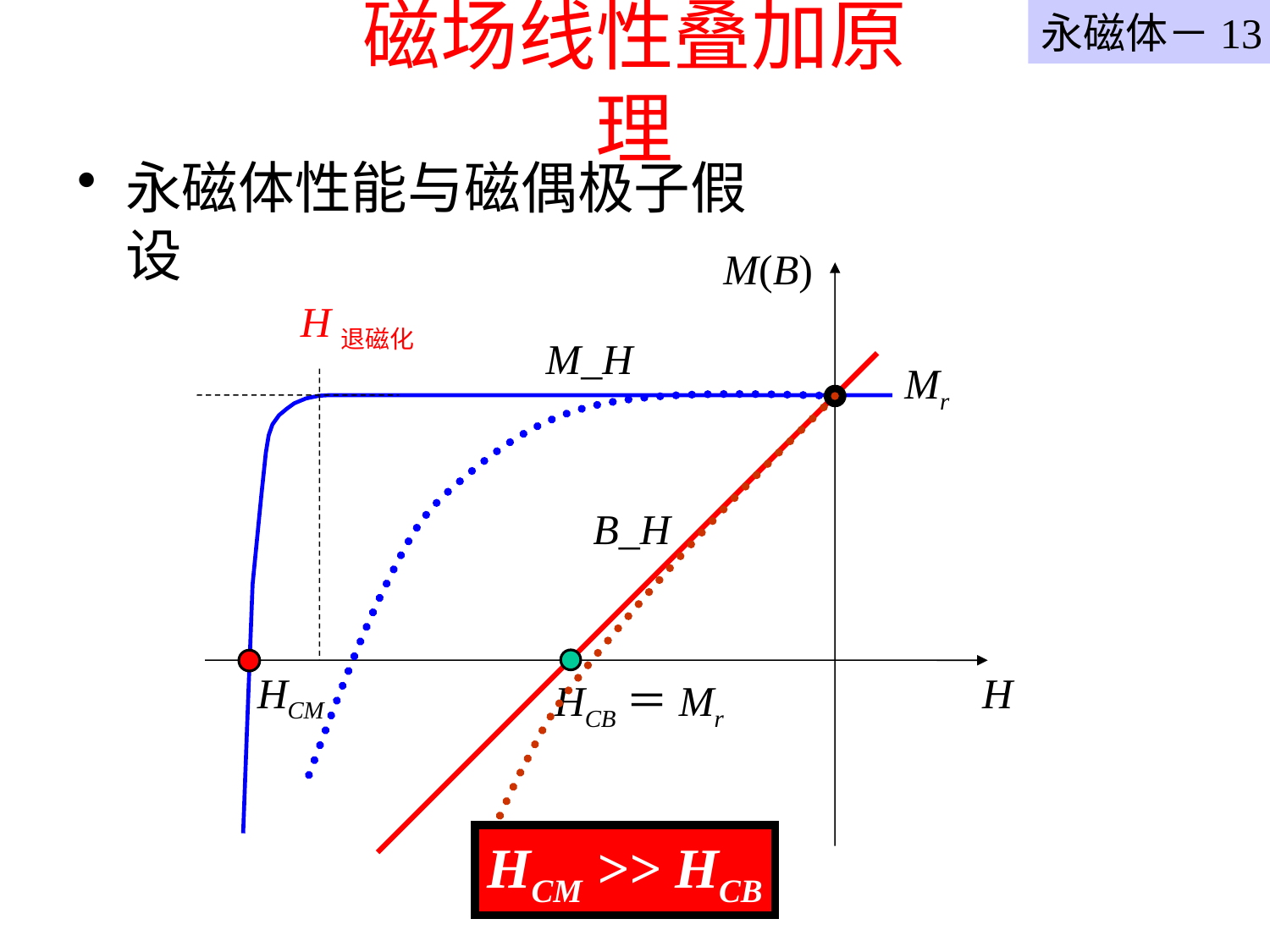

永磁体－13
# 磁场线性叠加原理
永磁体性能与磁偶极子假设
M(B)

H退磁化

M_H
Mr

B_H

HCM
H
HCB＝Mr
HCM >> HCB